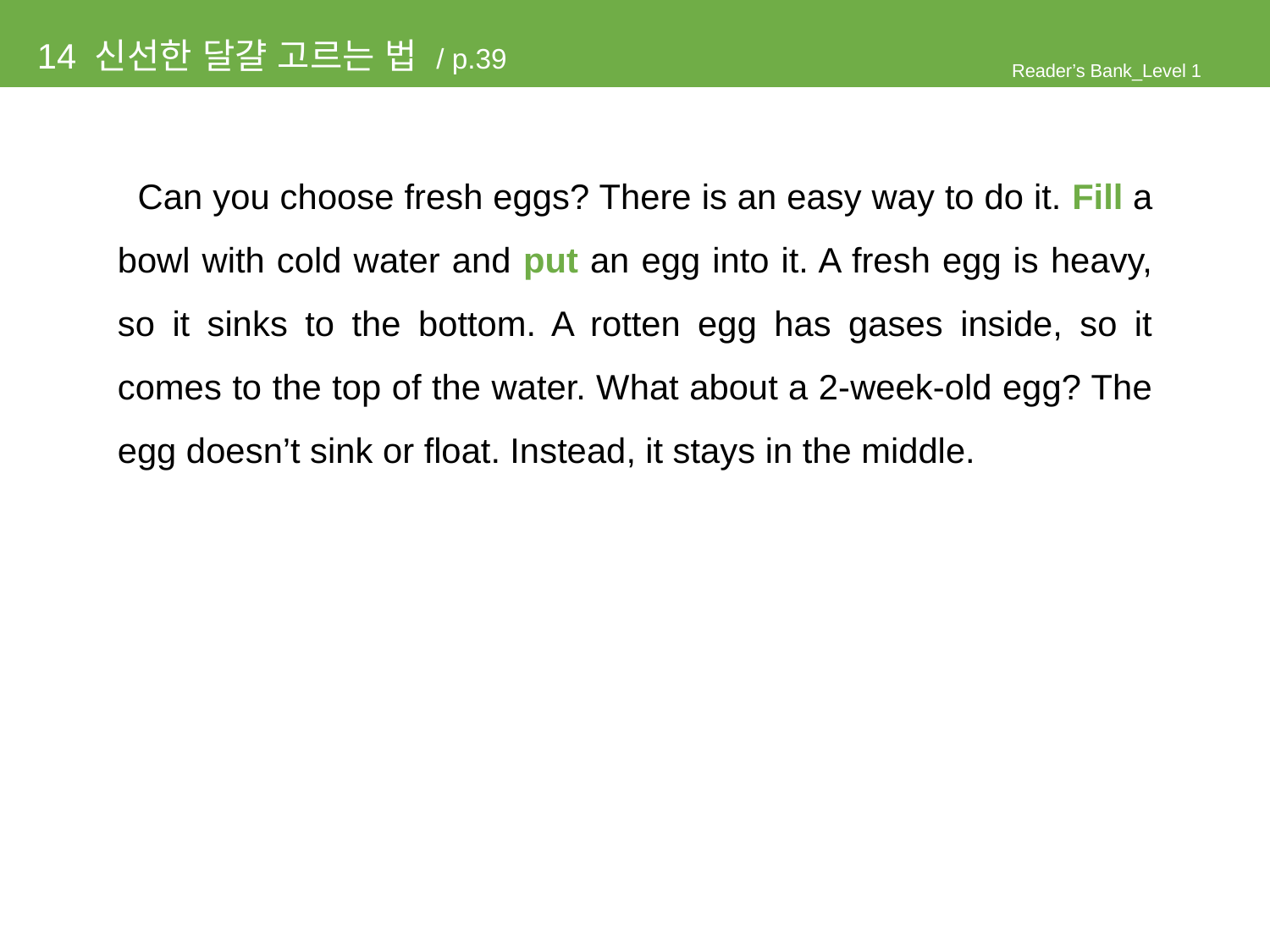

# 14 신선한 달걀 고르는 법 / p.39
Reader’s Bank_Level 1
  Can you choose fresh eggs? There is an easy way to do it. Fill a bowl with cold water and put an egg into it. A fresh egg is heavy, so it sinks to the bottom. A rotten egg has gases inside, so it comes to the top of the water. What about a 2-week-old egg? The egg doesn’t sink or float. Instead, it stays in the middle.